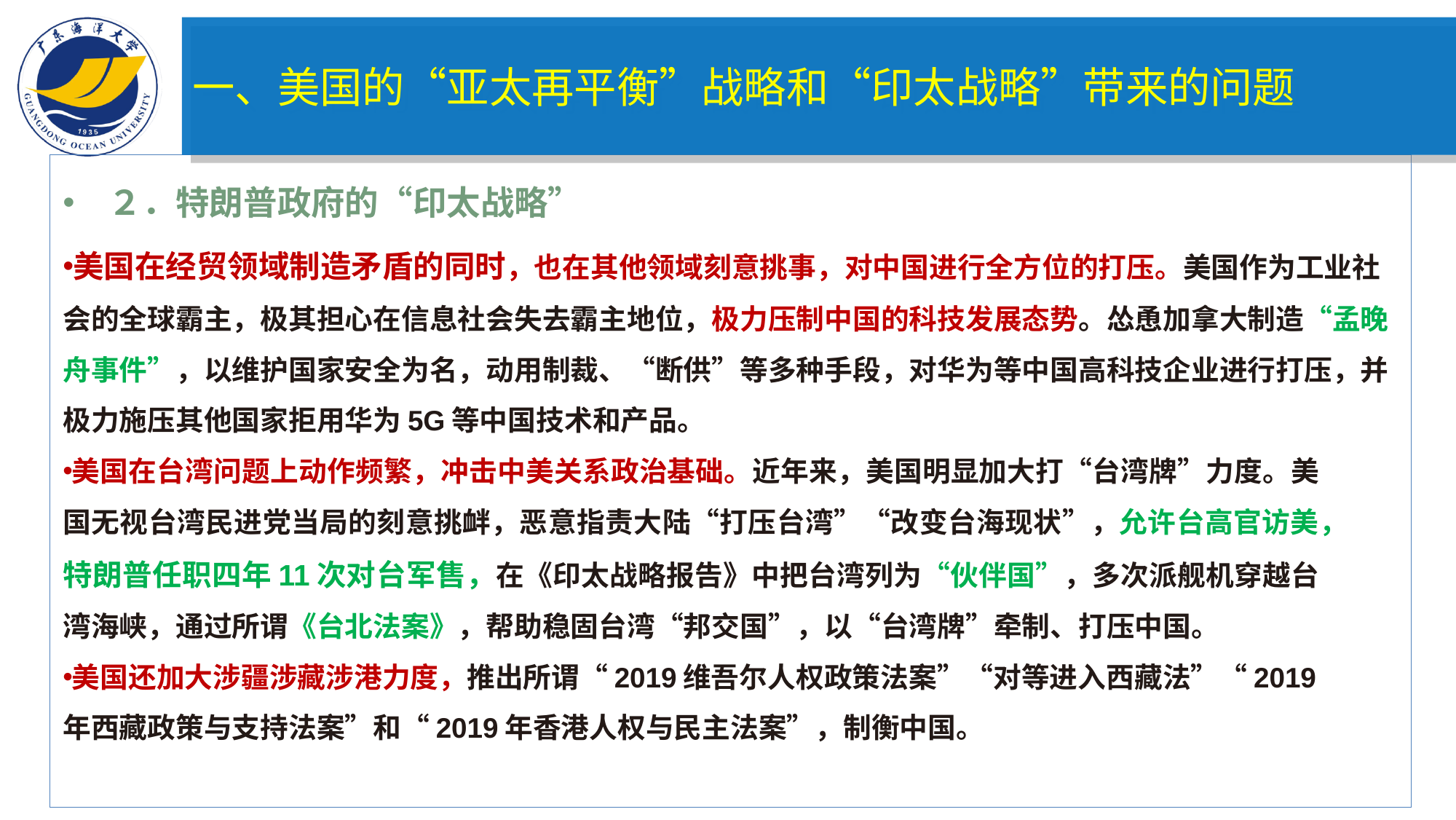

一、美国的“亚太再平衡”战略和“印太战略”带来的问题
２．特朗普政府的“印太战略”
美国在经贸领域制造矛盾的同时，也在其他领域刻意挑事，对中国进行全方位的打压。美国作为工业社会的全球霸主，极其担心在信息社会失去霸主地位，极力压制中国的科技发展态势。怂恿加拿大制造“孟晚舟事件”，以维护国家安全为名，动用制裁、“断供”等多种手段，对华为等中国高科技企业进行打压，并极力施压其他国家拒用华为5G等中国技术和产品。
美国在台湾问题上动作频繁，冲击中美关系政治基础。近年来，美国明显加大打“台湾牌”力度。美国无视台湾民进党当局的刻意挑衅，恶意指责大陆“打压台湾”“改变台海现状”，允许台高官访美，特朗普任职四年11次对台军售，在《印太战略报告》中把台湾列为“伙伴国”，多次派舰机穿越台湾海峡，通过所谓《台北法案》，帮助稳固台湾“邦交国”，以“台湾牌”牵制、打压中国。
美国还加大涉疆涉藏涉港力度，推出所谓“2019维吾尔人权政策法案”“对等进入西藏法”“2019年西藏政策与支持法案”和“2019年香港人权与民主法案”，制衡中国。